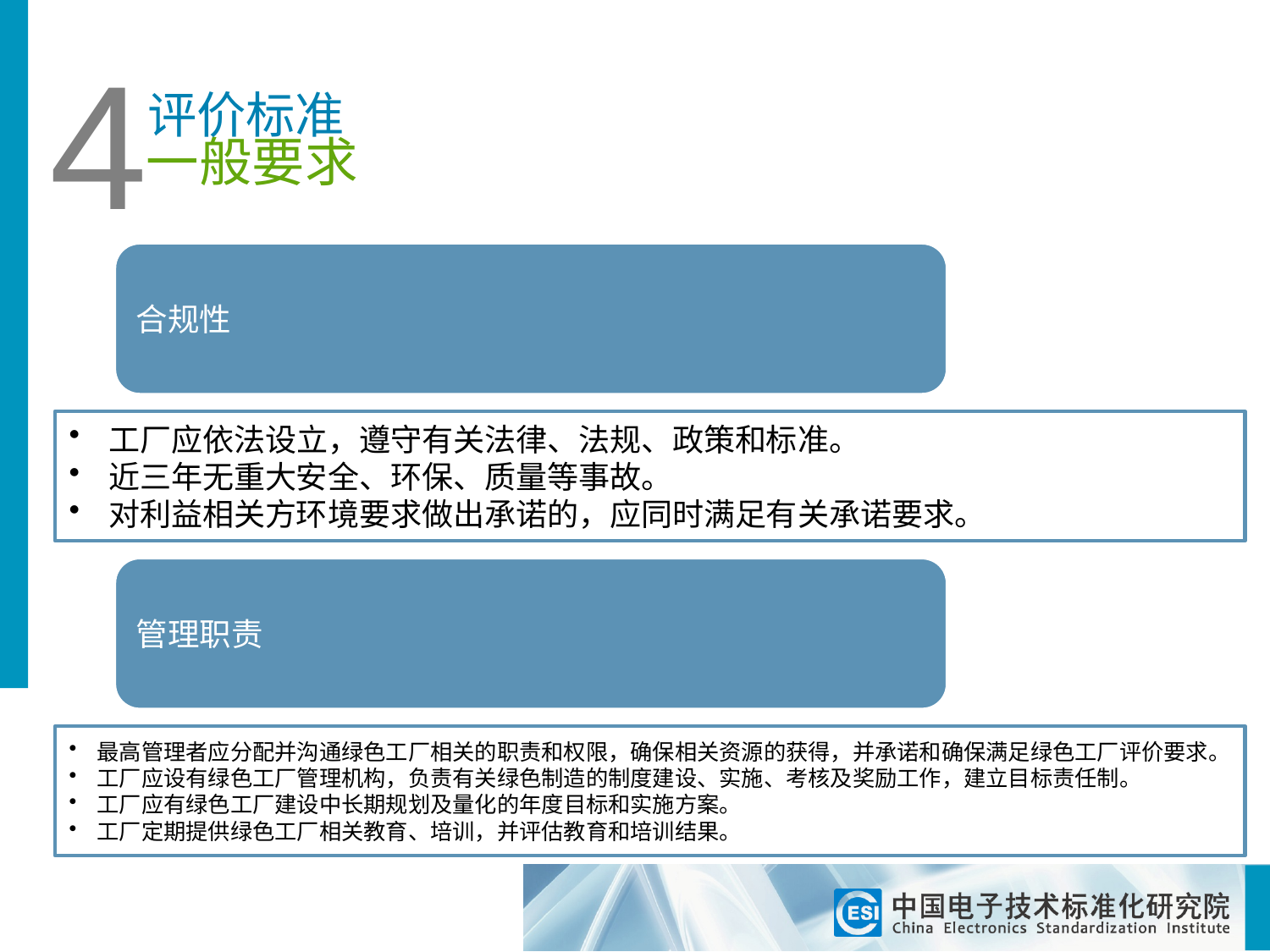

4
评价标准
一般要求
合规性
工厂应依法设立，遵守有关法律、法规、政策和标准。
管理职责
最高管理者应分配并沟通绿色工厂相关的职责和权限，确保相关资源的获得，并承诺和确保满足绿色工厂评价要求。
对利益相关方环境要求做出承诺的，应同时满足有关承诺要求。
工厂应设有绿色工厂管理机构，负责有关绿色制造的制度建设、实施、考核及奖励工作，建立目标责任制。
工厂应有绿色工厂建设中长期规划及量化的年度目标和实施方案。
工厂定期提供绿色工厂相关教育、培训，并评估教育和培训结果。
近三年无重大安全、环保、质量等事故。